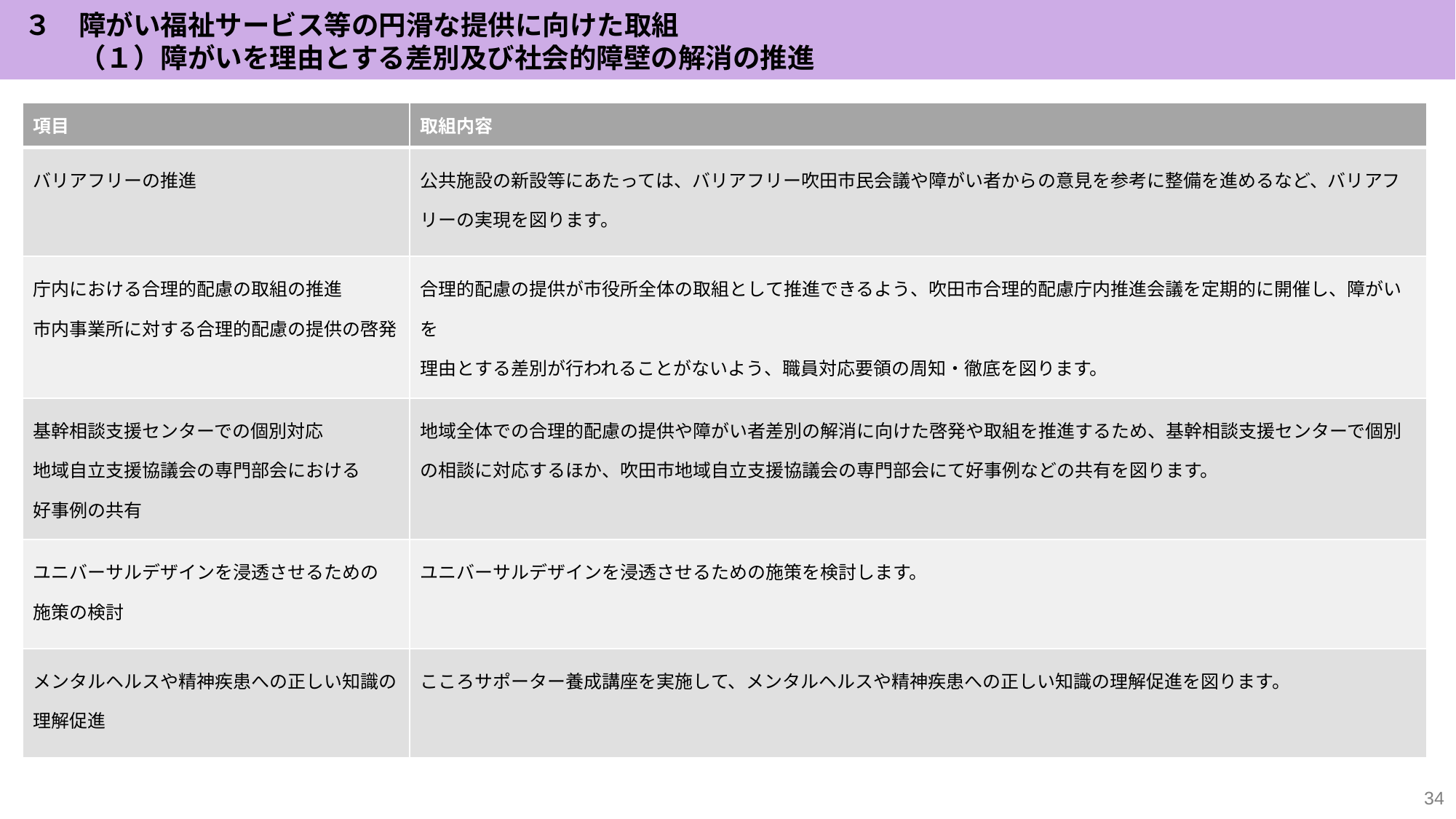

３　障がい福祉サービス等の円滑な提供に向けた取組
　　（１）障がいを理由とする差別及び社会的障壁の解消の推進
| 項目 | 取組内容 |
| --- | --- |
| バリアフリーの推進 | 公共施設の新設等にあたっては、バリアフリー吹田市民会議や障がい者からの意見を参考に整備を進めるなど、バリアフリーの実現を図ります。 |
| 庁内における合理的配慮の取組の推進 市内事業所に対する合理的配慮の提供の啓発 | 合理的配慮の提供が市役所全体の取組として推進できるよう、吹田市合理的配慮庁内推進会議を定期的に開催し、障がいを 理由とする差別が行われることがないよう、職員対応要領の周知・徹底を図ります。 また、吹田市内の事業所においても、同様に合理的配慮の提供ができるよう啓発に努めます。 |
| 基幹相談支援センターでの個別対応 地域自立支援協議会の専門部会における 好事例の共有 | 地域全体での合理的配慮の提供や障がい者差別の解消に向けた啓発や取組を推進するため、基幹相談支援センターで個別の相談に対応するほか、吹田市地域自立支援協議会の専門部会にて好事例などの共有を図ります。 |
| ユニバーサルデザインを浸透させるための 施策の検討 | ユニバーサルデザインを浸透させるための施策を検討します。 |
| メンタルヘルスや精神疾患への正しい知識の理解促進 | こころサポーター養成講座を実施して、メンタルヘルスや精神疾患への正しい知識の理解促進を図ります。 |
34